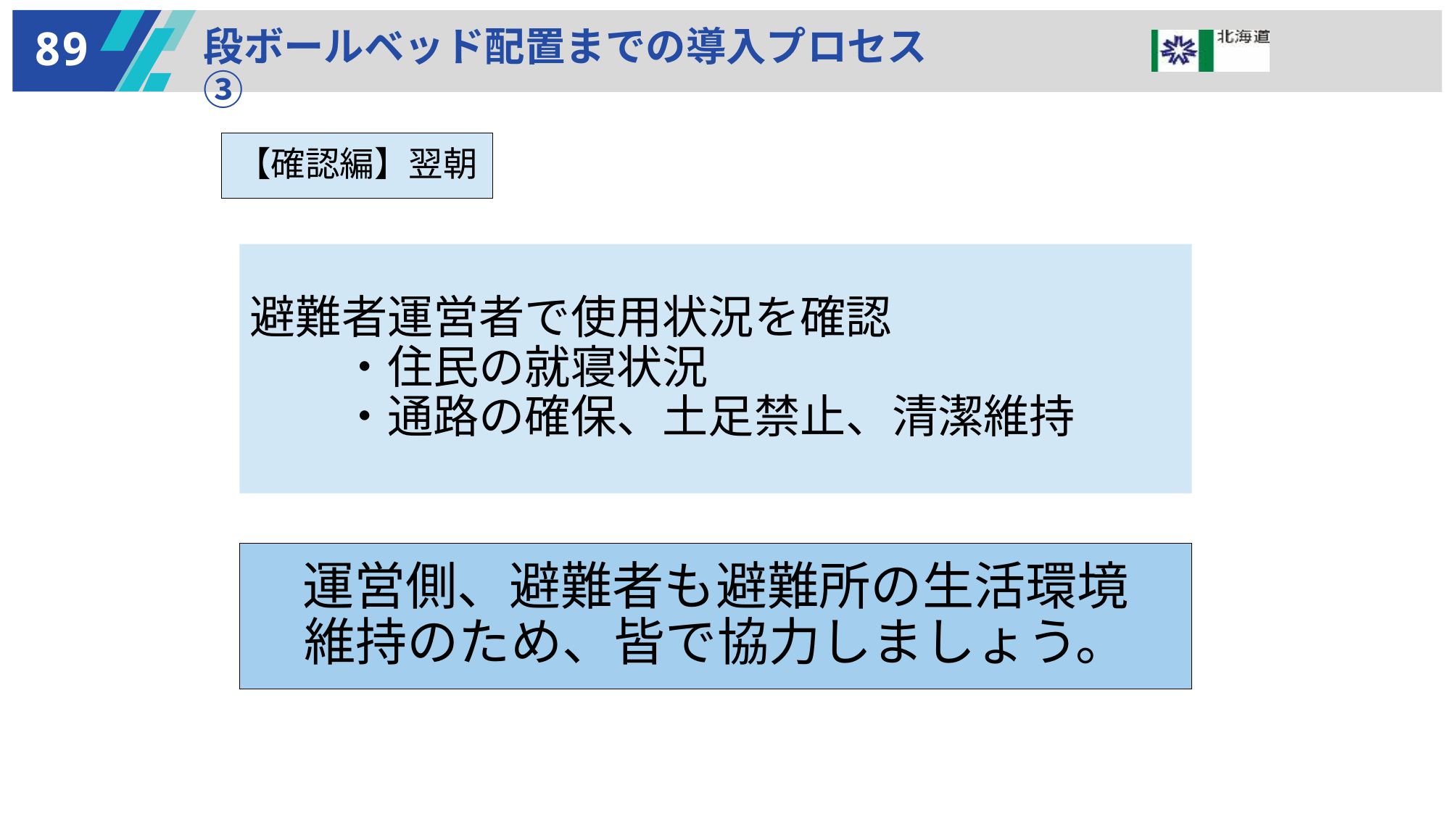

89
段ボールベッド配置までの導入プロセス③
【確認編】翌朝
避難者運営者で使用状況を確認
　　・住民の就寝状況
　　・通路の確保、土足禁止、清潔維持
運営側、避難者も避難所の生活環境
維持のため、皆で協力しましょう。